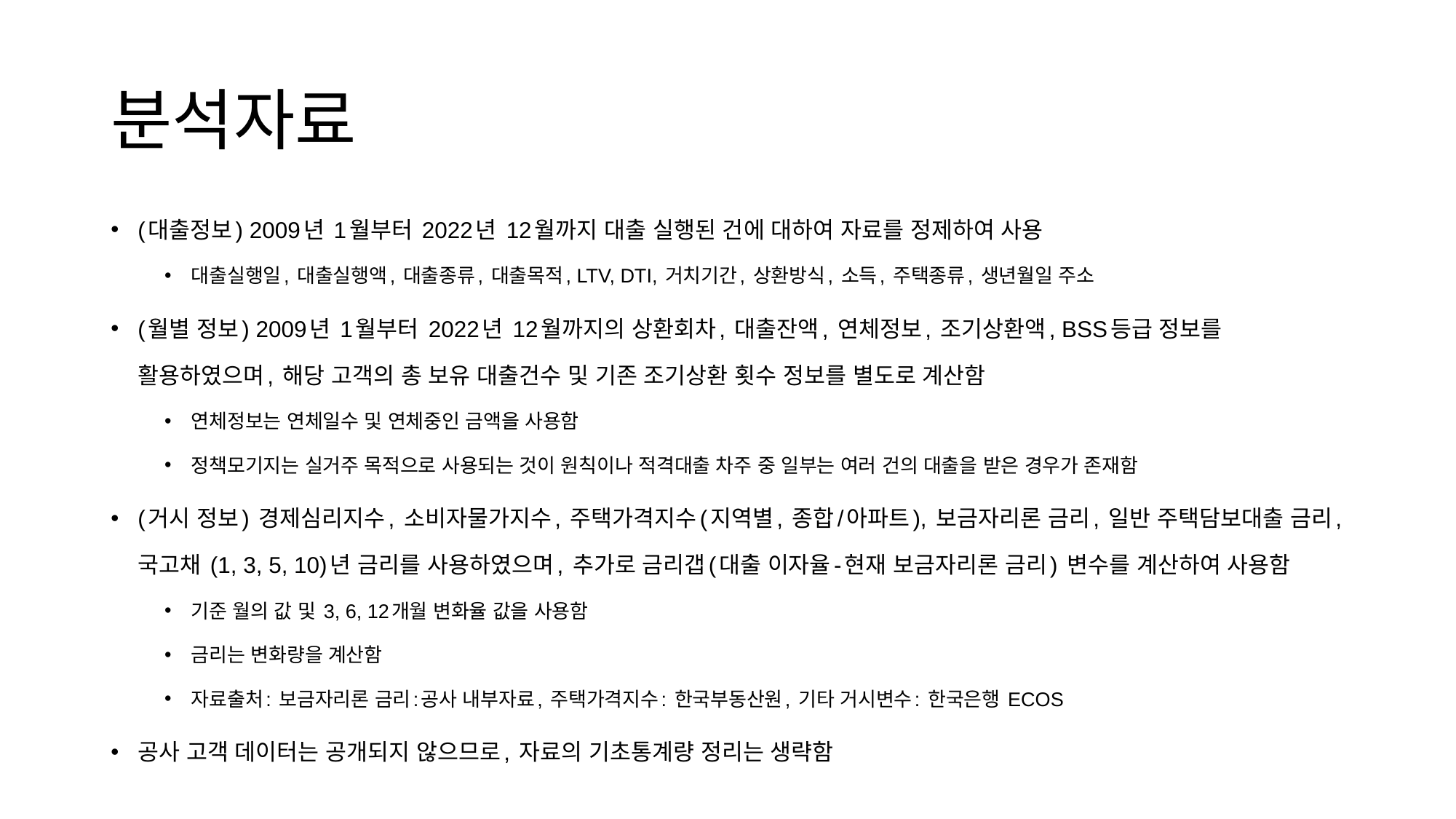

# 분석자료
(대출정보) 2009년 1월부터 2022년 12월까지 대출 실행된 건에 대하여 자료를 정제하여 사용
대출실행일, 대출실행액, 대출종류, 대출목적, LTV, DTI, 거치기간, 상환방식, 소득, 주택종류, 생년월일 주소
(월별 정보) 2009년 1월부터 2022년 12월까지의 상환회차, 대출잔액, 연체정보, 조기상환액, BSS등급 정보를 활용하였으며, 해당 고객의 총 보유 대출건수 및 기존 조기상환 횟수 정보를 별도로 계산함
연체정보는 연체일수 및 연체중인 금액을 사용함
정책모기지는 실거주 목적으로 사용되는 것이 원칙이나 적격대출 차주 중 일부는 여러 건의 대출을 받은 경우가 존재함
(거시 정보) 경제심리지수, 소비자물가지수, 주택가격지수(지역별, 종합/아파트), 보금자리론 금리, 일반 주택담보대출 금리, 국고채 (1, 3, 5, 10)년 금리를 사용하였으며, 추가로 금리갭(대출 이자율-현재 보금자리론 금리) 변수를 계산하여 사용함
기준 월의 값 및 3, 6, 12개월 변화율 값을 사용함
금리는 변화량을 계산함
자료출처: 보금자리론 금리:공사 내부자료, 주택가격지수: 한국부동산원, 기타 거시변수: 한국은행 ECOS
공사 고객 데이터는 공개되지 않으므로, 자료의 기초통계량 정리는 생략함